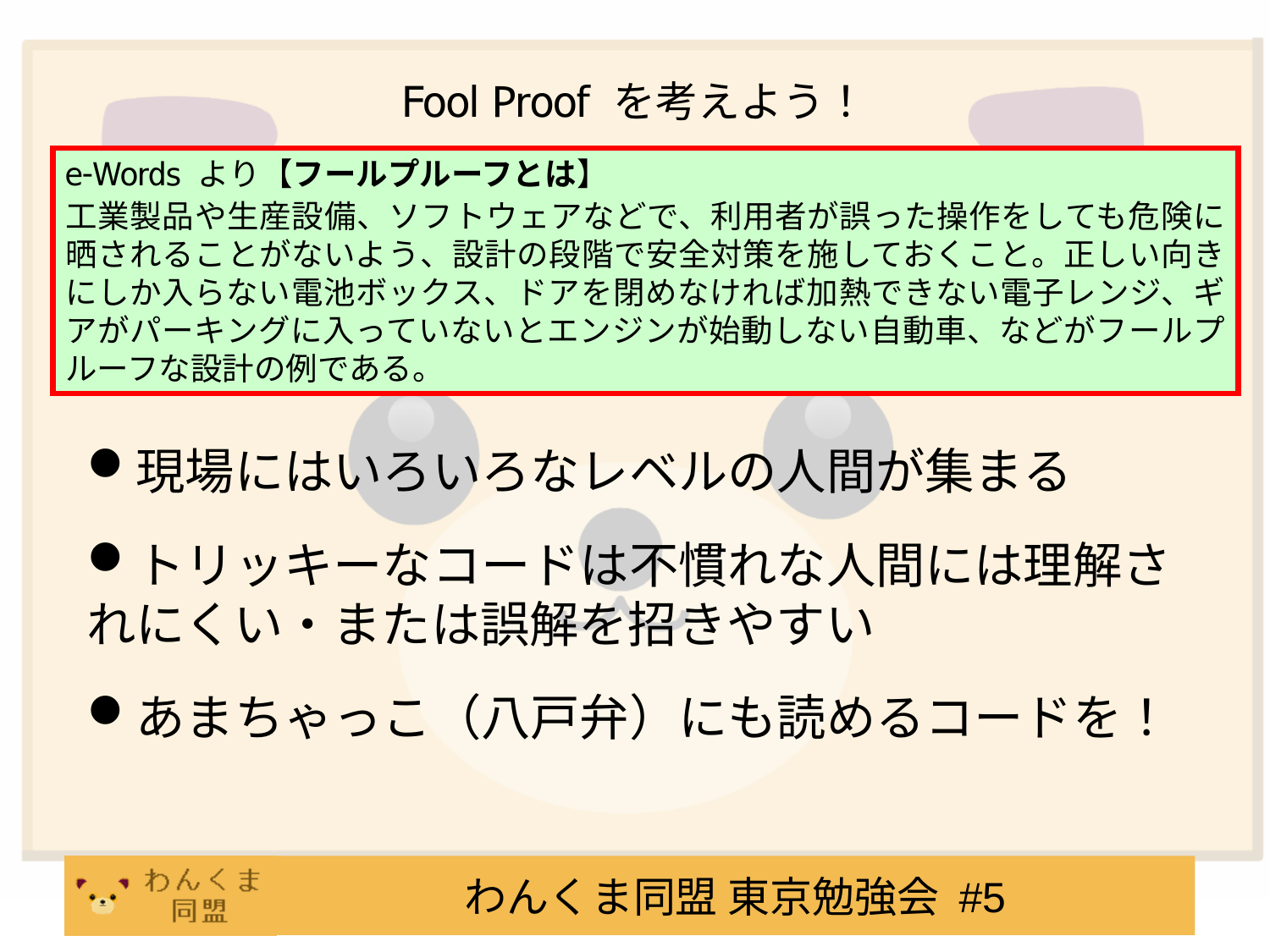

# Fool Proof を考えよう！
e-Words より【フールプルーフとは】
工業製品や生産設備、ソフトウェアなどで、利用者が誤った操作をしても危険に晒されることがないよう、設計の段階で安全対策を施しておくこと。正しい向きにしか入らない電池ボックス、ドアを閉めなければ加熱できない電子レンジ、ギアがパーキングに入っていないとエンジンが始動しない自動車、などがフールプルーフな設計の例である。
現場にはいろいろなレベルの人間が集まる
トリッキーなコードは不慣れな人間には理解されにくい・または誤解を招きやすい
あまちゃっこ（八戸弁）にも読めるコードを！